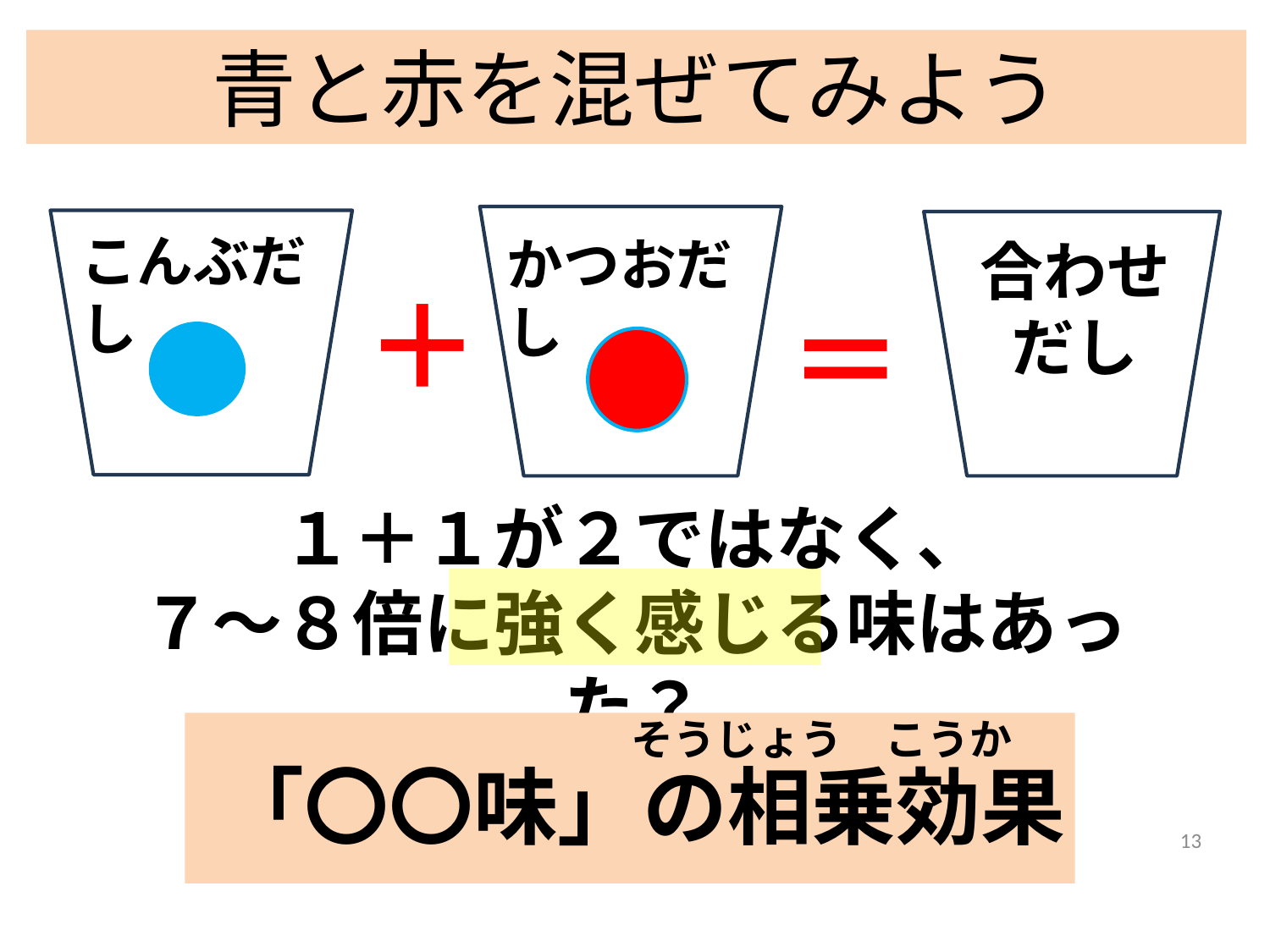

青と赤を混ぜてみよう

こんぶだし
かつおだし
合わせだし
＋
＝

１＋１が２ではなく、
７～８倍に強く感じる味はあった？

そうじょう　こうか

「〇〇味」の相乗効果
13